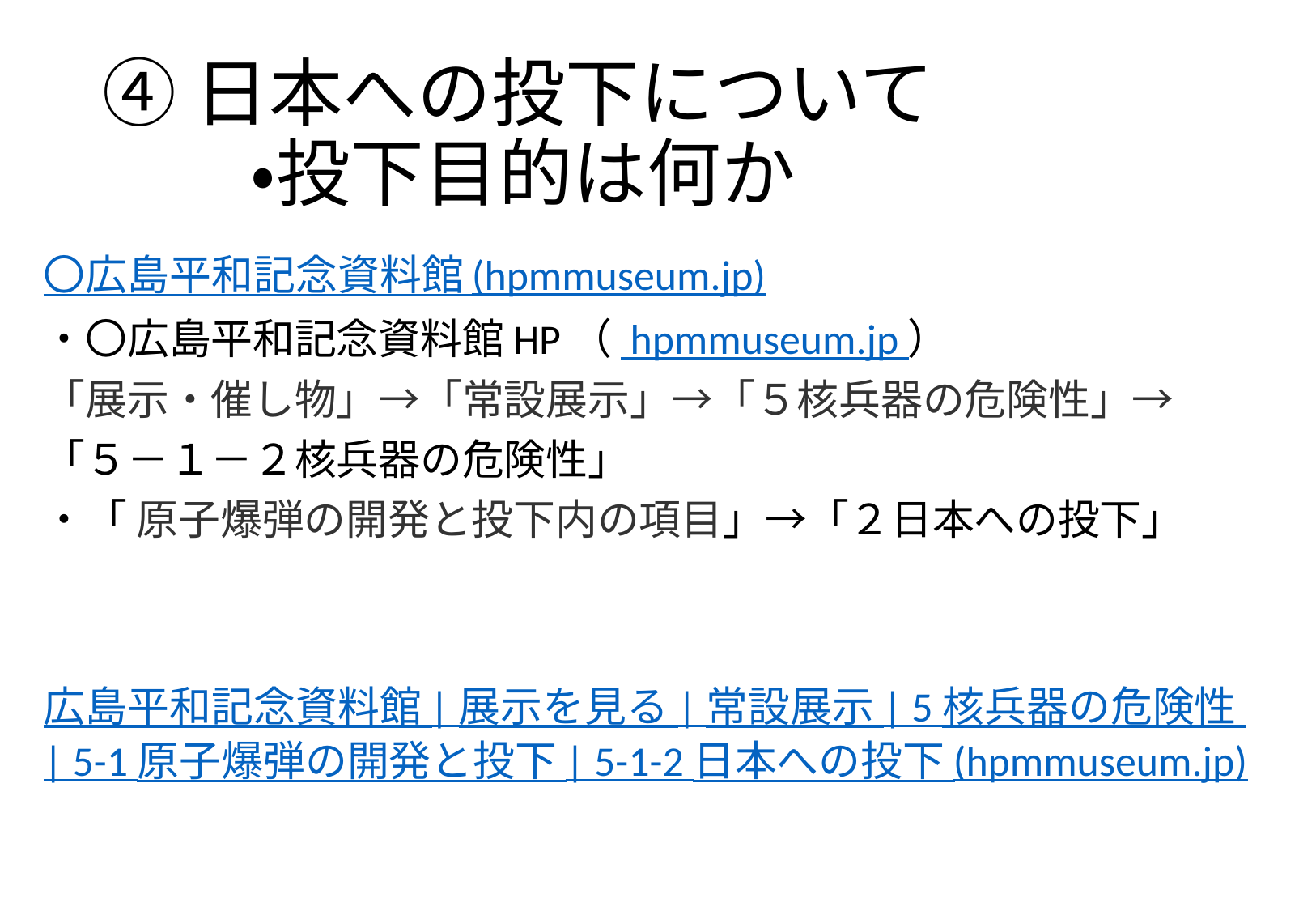

# ④日本への投下について 　　・投下目的は何か
〇広島平和記念資料館 (hpmmuseum.jp)
・〇広島平和記念資料館HP（ hpmmuseum.jp ）
「展示・催し物」→「常設展示」→「５核兵器の危険性」→
「５－１－２核兵器の危険性」
・「 原子爆弾の開発と投下内の項目」→「２日本への投下」

広島平和記念資料館 | 展示を見る | 常設展示 | 5 核兵器の危険性 | 5-1 原子爆弾の開発と投下 | 5-1-2 日本への投下 (hpmmuseum.jp)